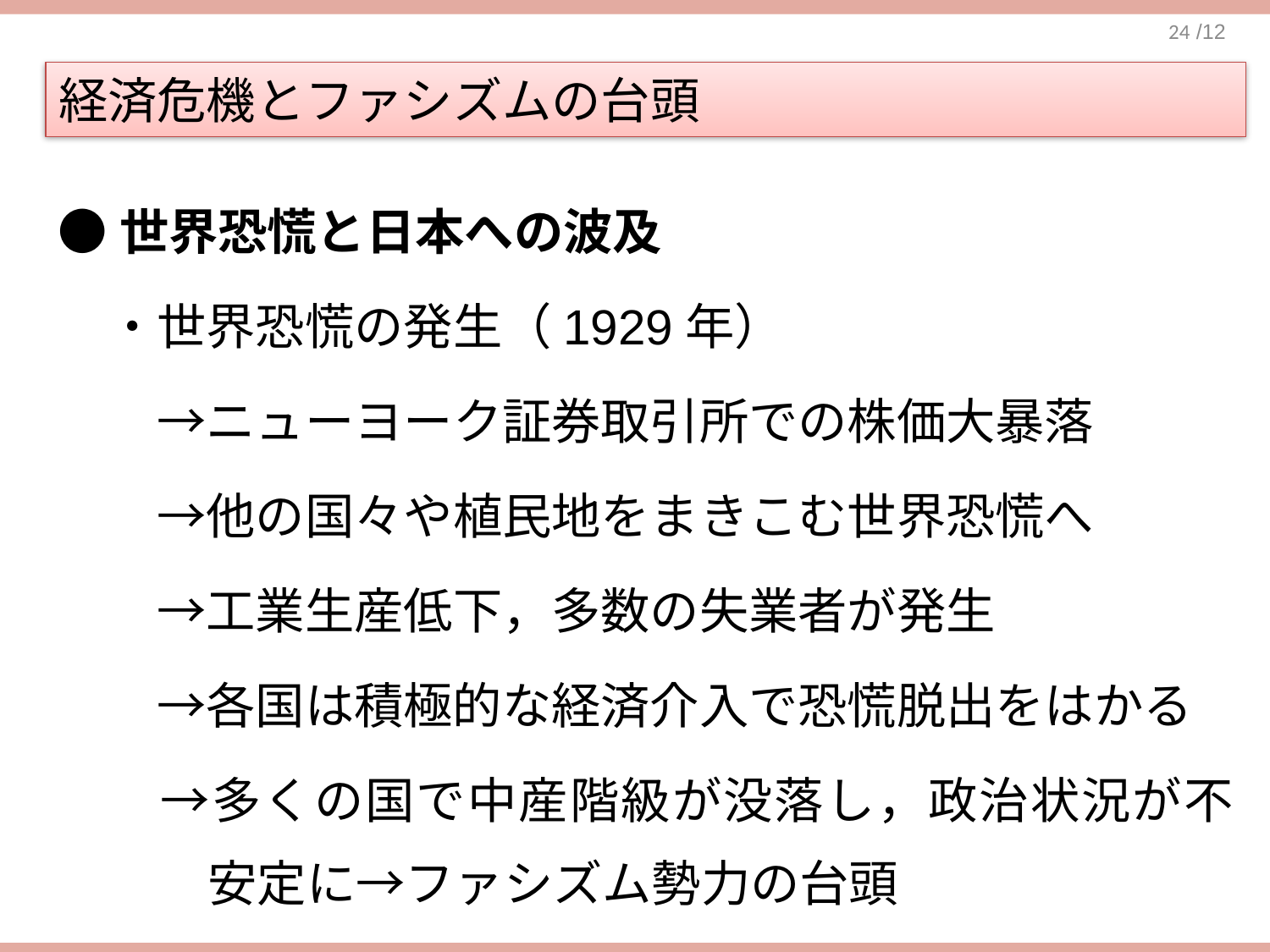

経済危機とファシズムの台頭
●世界恐慌と日本への波及
　・世界恐慌の発生（1929年）
　　→ニューヨーク証券取引所での株価大暴落
　　→他の国々や植民地をまきこむ世界恐慌へ
　　→工業生産低下，多数の失業者が発生
　　→各国は積極的な経済介入で恐慌脱出をはかる
　　→多くの国で中産階級が没落し，政治状況が不安定に→ファシズム勢力の台頭